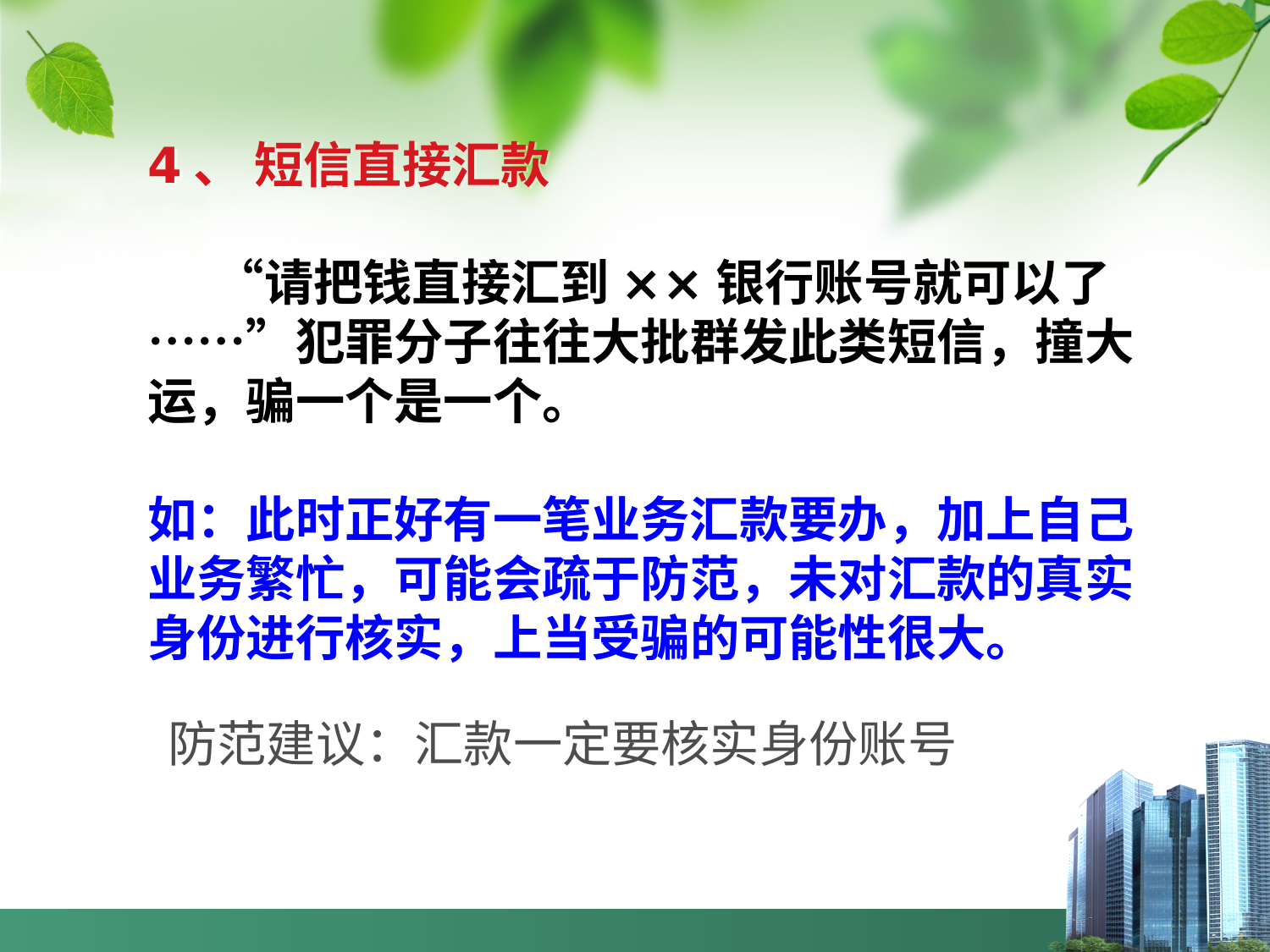

1
# 4、 短信直接汇款 “请把钱直接汇到××银行账号就可以了……”犯罪分子往往大批群发此类短信，撞大运，骗一个是一个。 如：此时正好有一笔业务汇款要办，加上自己业务繁忙，可能会疏于防范，未对汇款的真实身份进行核实，上当受骗的可能性很大。
防范建议：汇款一定要核实身份账号